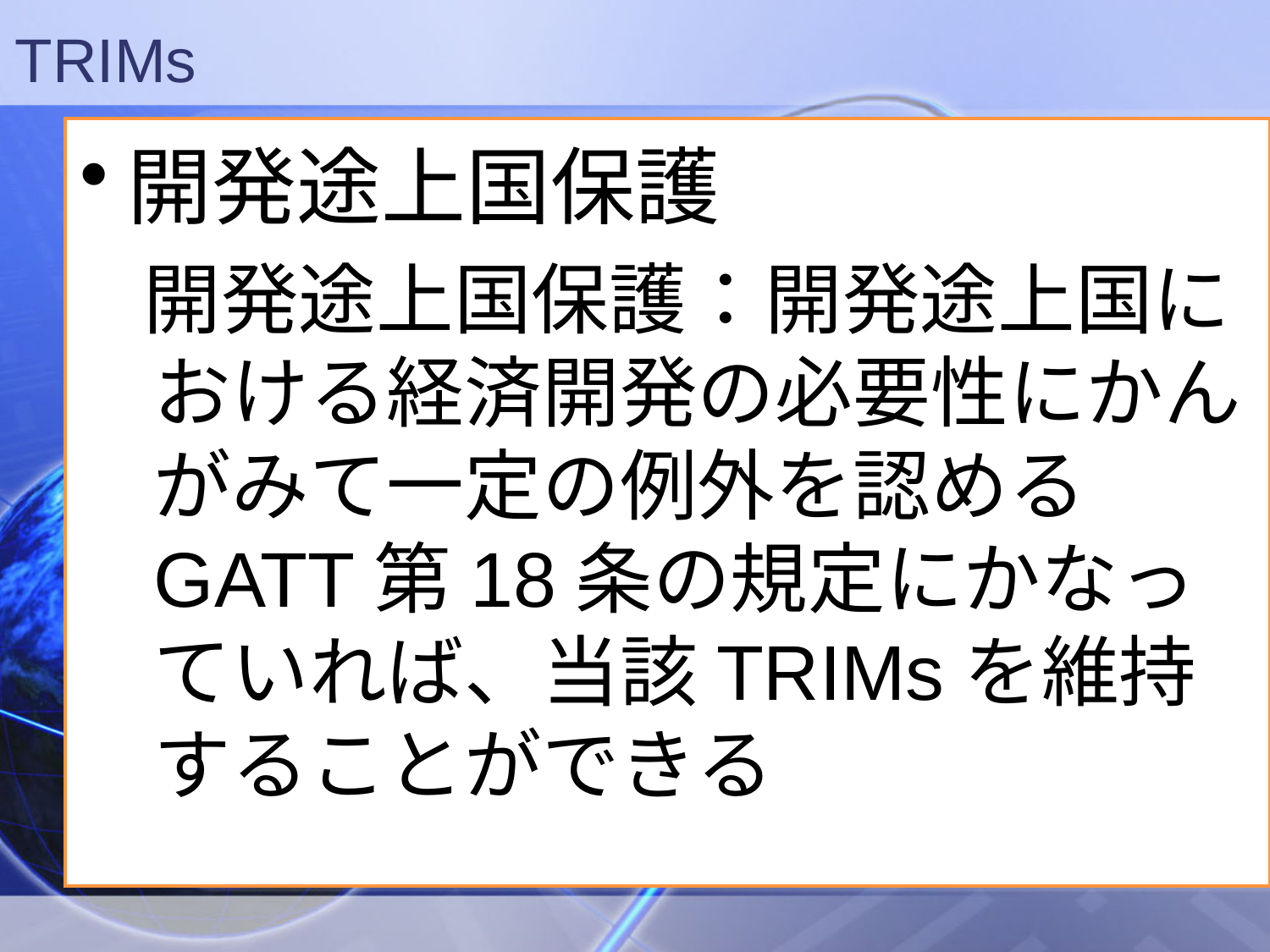

# TRIMs
開発途上国保護
開発途上国保護：開発途上国における経済開発の必要性にかんがみて一定の例外を認めるGATT第18条の規定にかなっていれば、当該TRIMsを維持することができる